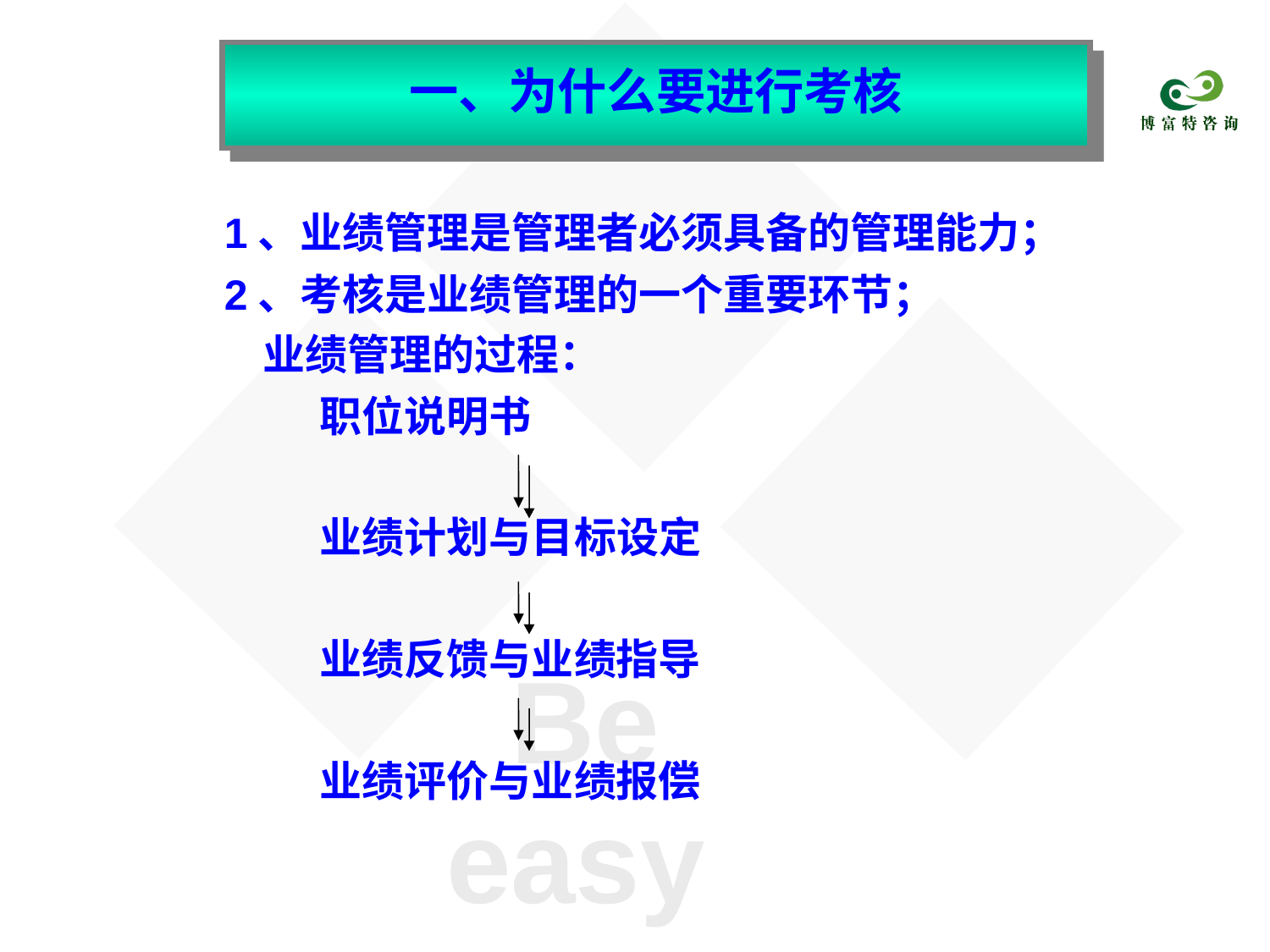

一、为什么要进行考核
1、业绩管理是管理者必须具备的管理能力；
2、考核是业绩管理的一个重要环节；
   业绩管理的过程：
         职位说明书

         业绩计划与目标设定

         业绩反馈与业绩指导

         业绩评价与业绩报偿